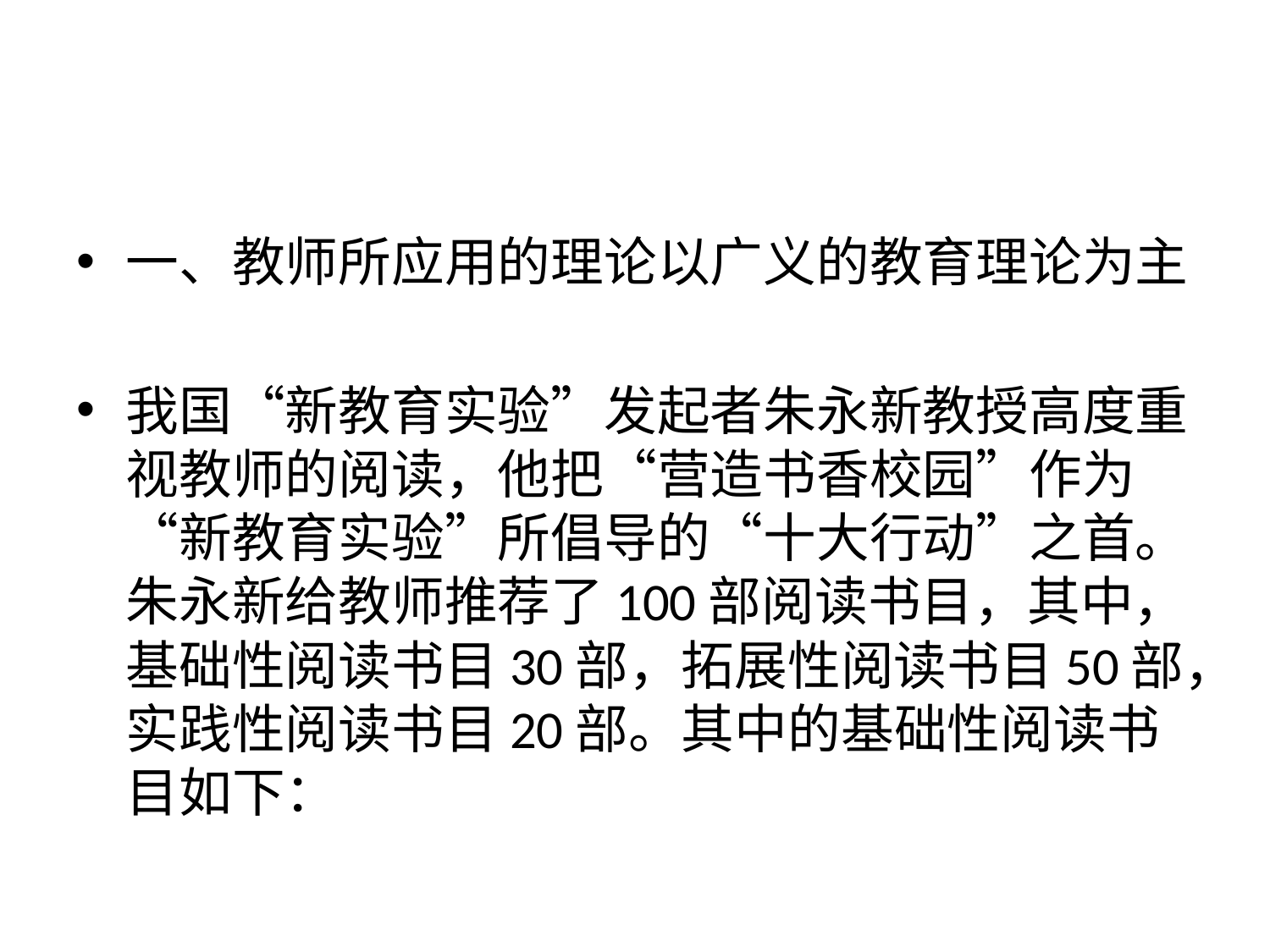

#
一、教师所应用的理论以广义的教育理论为主

我国“新教育实验”发起者朱永新教授高度重视教师的阅读，他把“营造书香校园”作为“新教育实验”所倡导的“十大行动”之首。朱永新给教师推荐了100部阅读书目，其中，基础性阅读书目30部，拓展性阅读书目50部，实践性阅读书目20部。其中的基础性阅读书目如下：